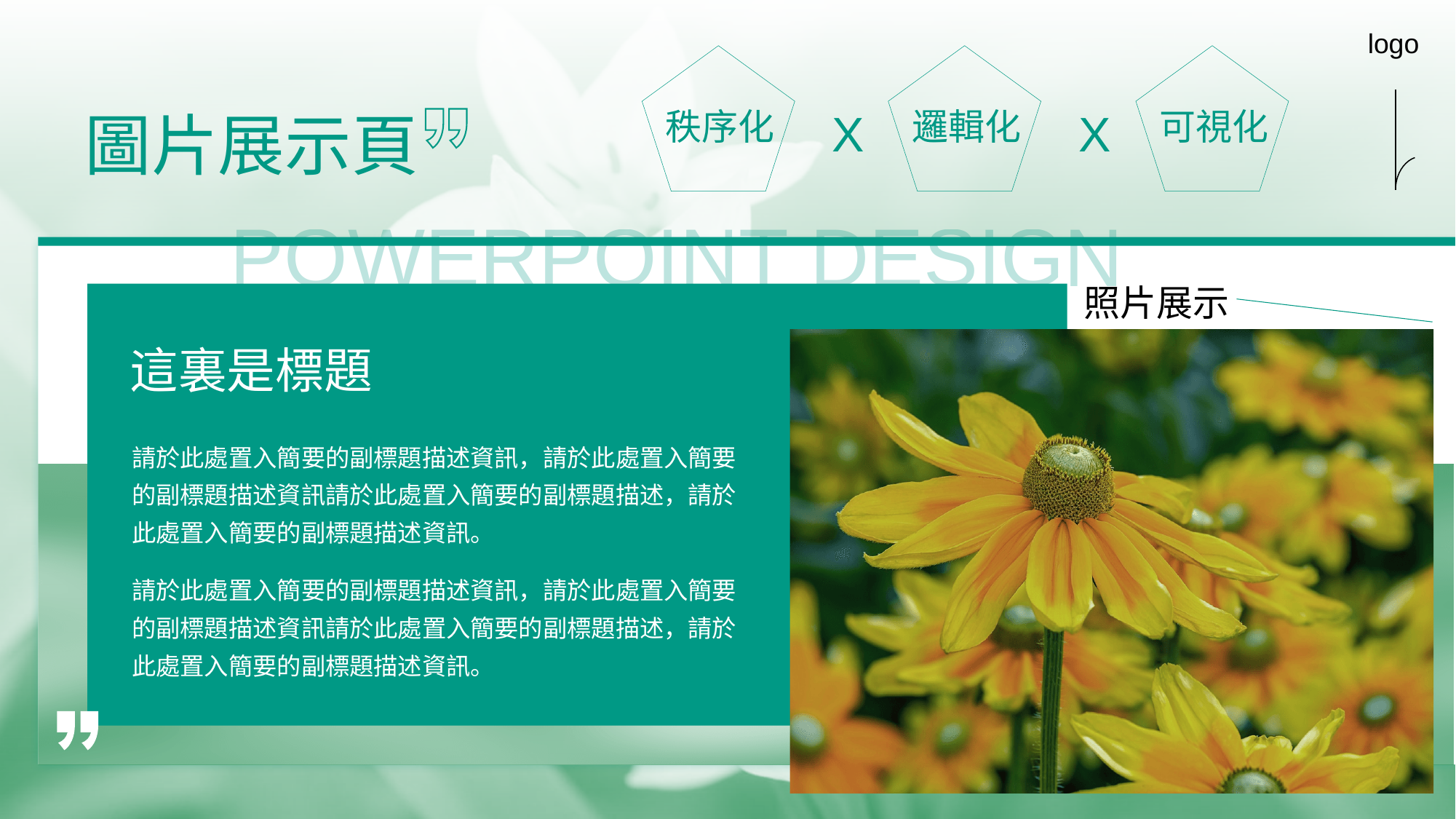

logo

秩序化
X
邏輯化
X
可視化
圖片展示頁

POWERPOINT DESIGN

照片展示

這裏是標題
請於此處置入簡要的副標題描述資訊，請於此處置入簡要的副標題描述資訊請於此處置入簡要的副標題描述，請於此處置入簡要的副標題描述資訊。

請於此處置入簡要的副標題描述資訊，請於此處置入簡要的副標題描述資訊請於此處置入簡要的副標題描述，請於此處置入簡要的副標題描述資訊。